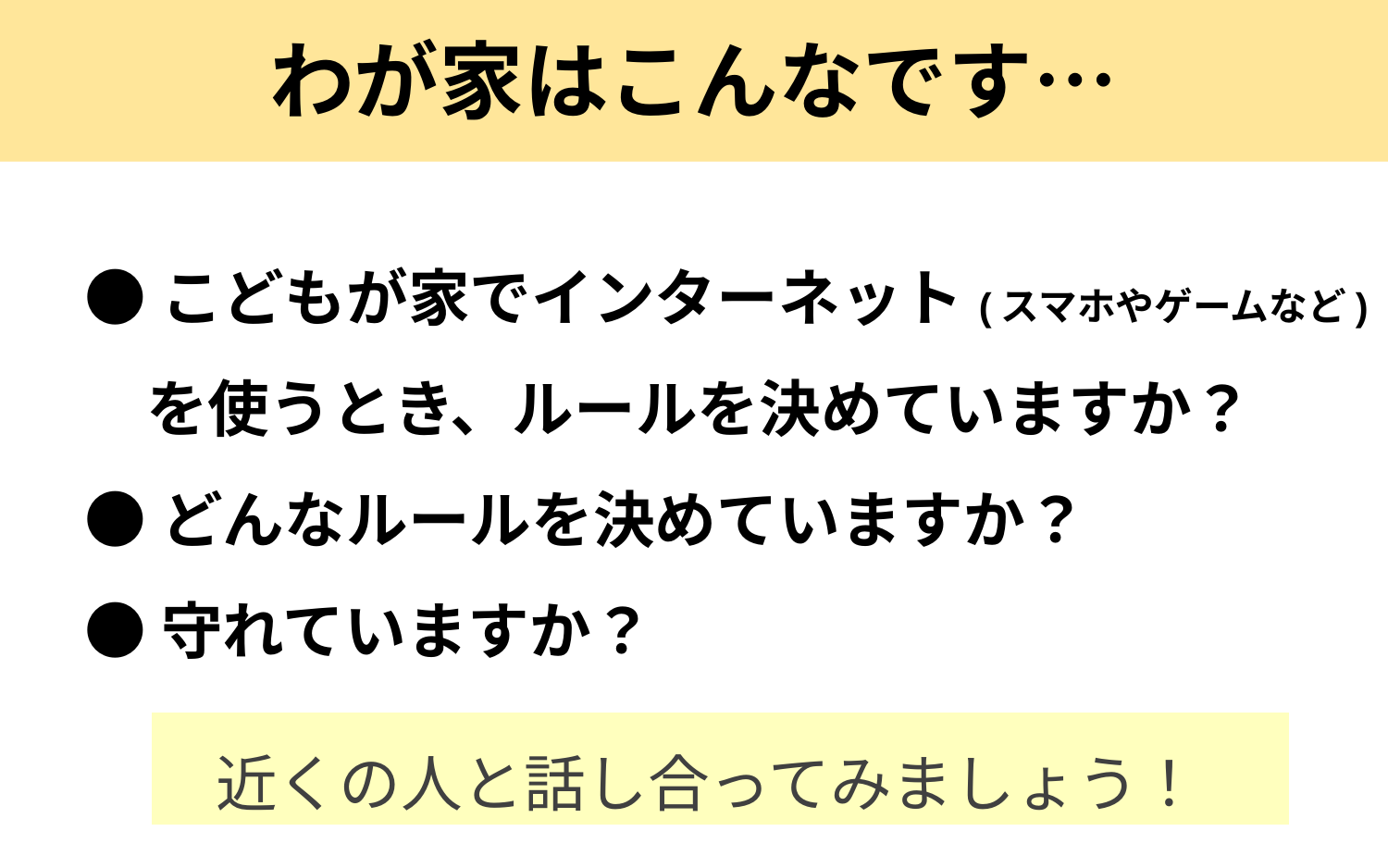

わが家はこんなです…
●こどもが家でインターネット(スマホやゲームなど)
　を使うとき、ルールを決めていますか？
●どんなルールを決めていますか？
●守れていますか？

近くの人と話し合ってみましょう！